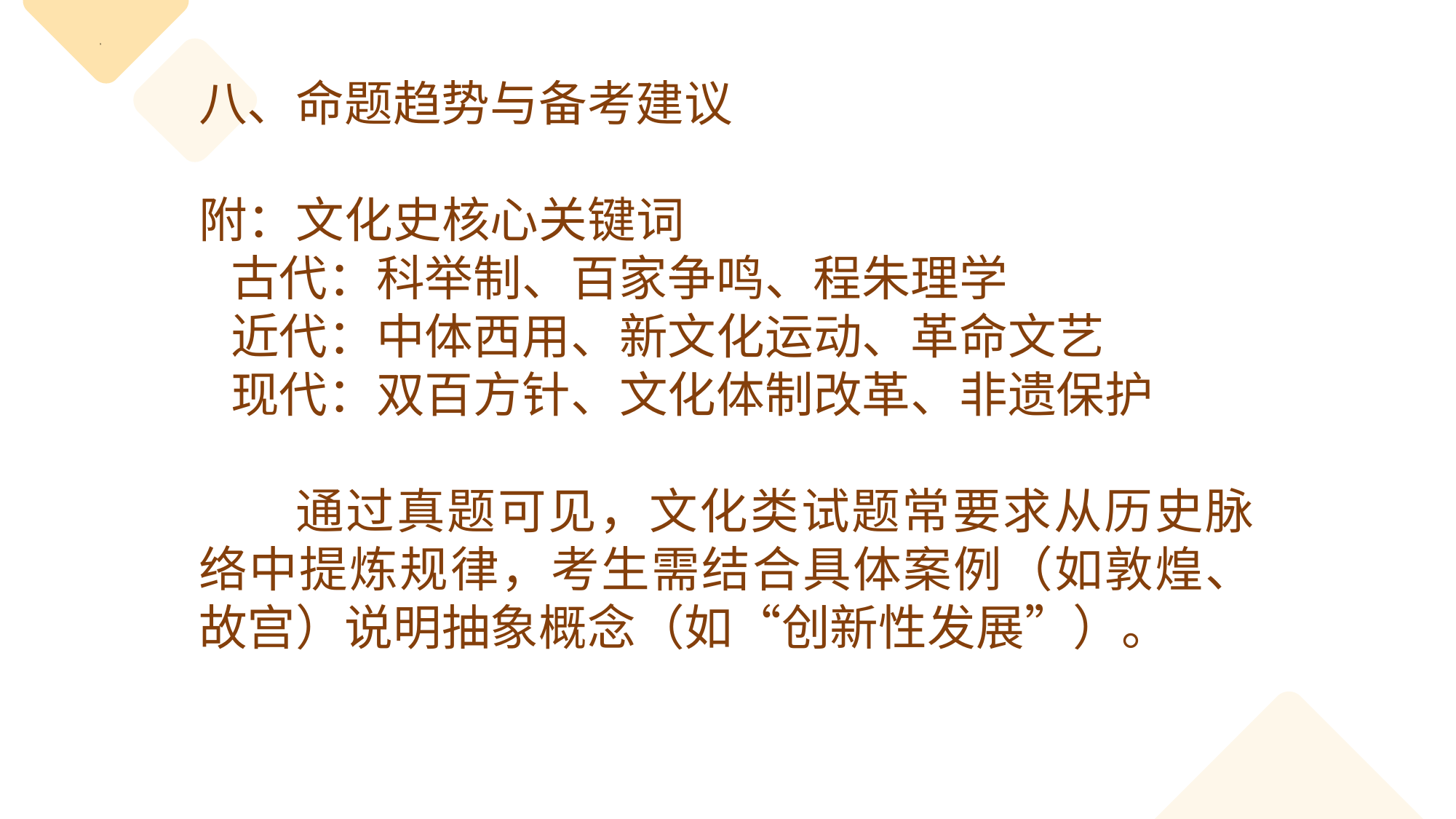

八、命题趋势与备考建议

附：文化史核心关键词
古代：科举制、百家争鸣、程朱理学
近代：中体西用、新文化运动、革命文艺
现代：双百方针、文化体制改革、非遗保护

    通过真题可见，文化类试题常要求从历史脉络中提炼规律，考生需结合具体案例（如敦煌、故宫）说明抽象概念（如“创新性发展”）。